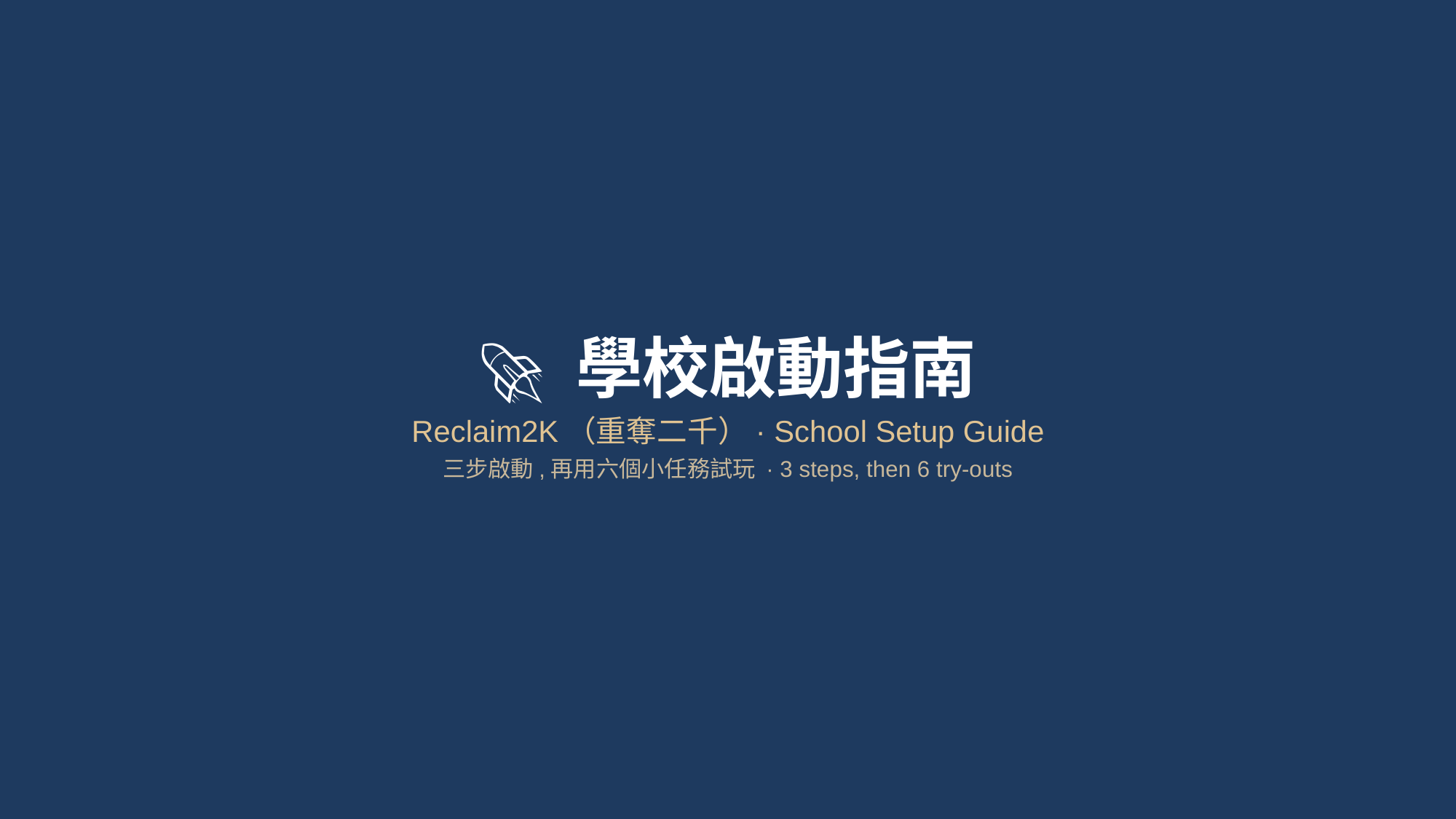

🚀 學校啟動指南
Reclaim2K（重奪二千）· School Setup Guide
三步啟動,再用六個小任務試玩 · 3 steps, then 6 try-outs